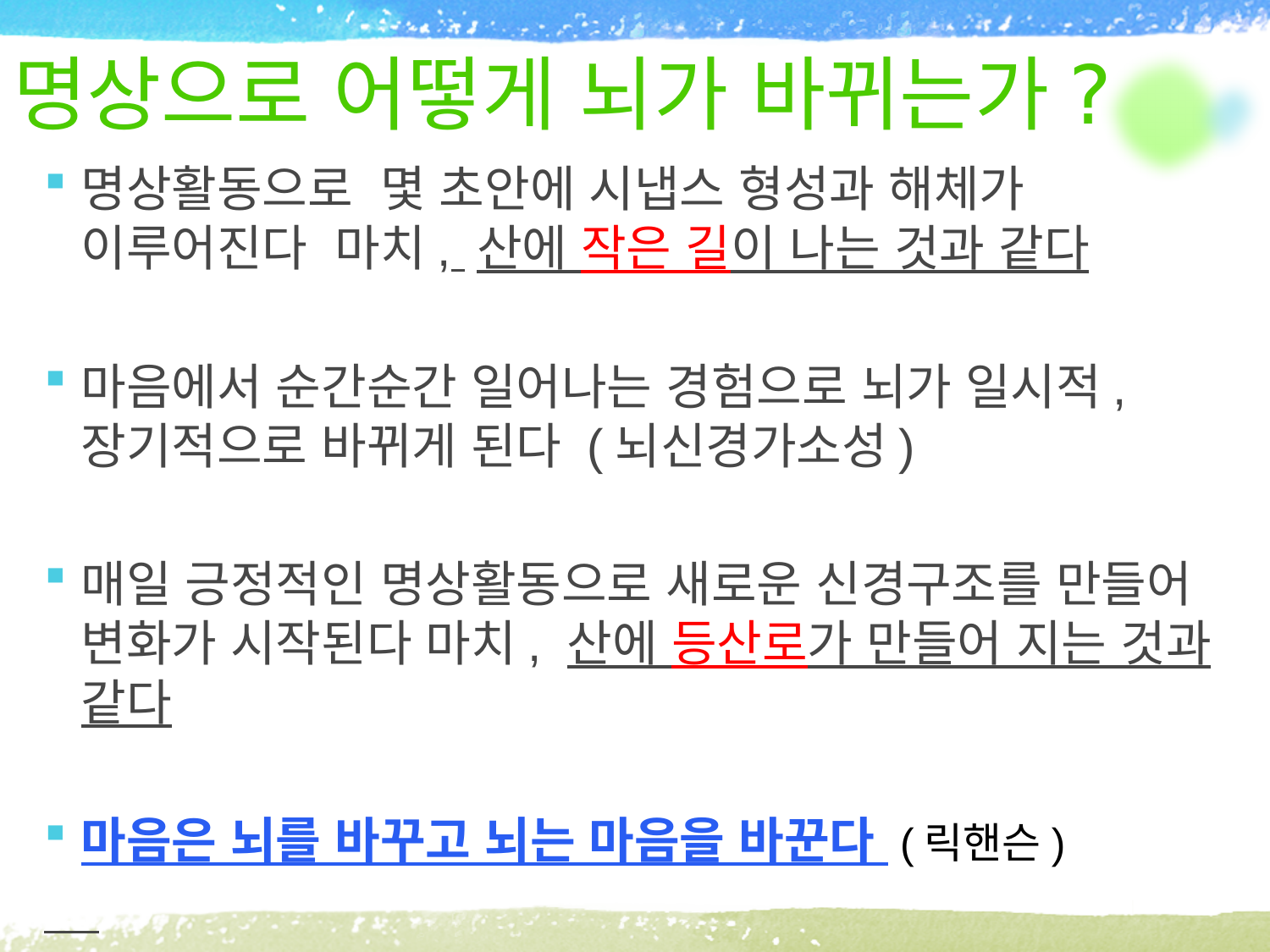

# 명상으로 어떻게 뇌가 바뀌는가?
명상활동으로  몇 초안에 시냅스 형성과 해체가 이루어진다  마치, 산에 작은 길이 나는 것과 같다

마음에서 순간순간 일어나는 경험으로 뇌가 일시적, 장기적으로 바뀌게 된다 (뇌신경가소성)

매일 긍정적인 명상활동으로 새로운 신경구조를 만들어 변화가 시작된다 마치, 산에 등산로가 만들어 지는 것과 같다

마음은 뇌를 바꾸고 뇌는 마음을 바꾼다 (릭핸슨)